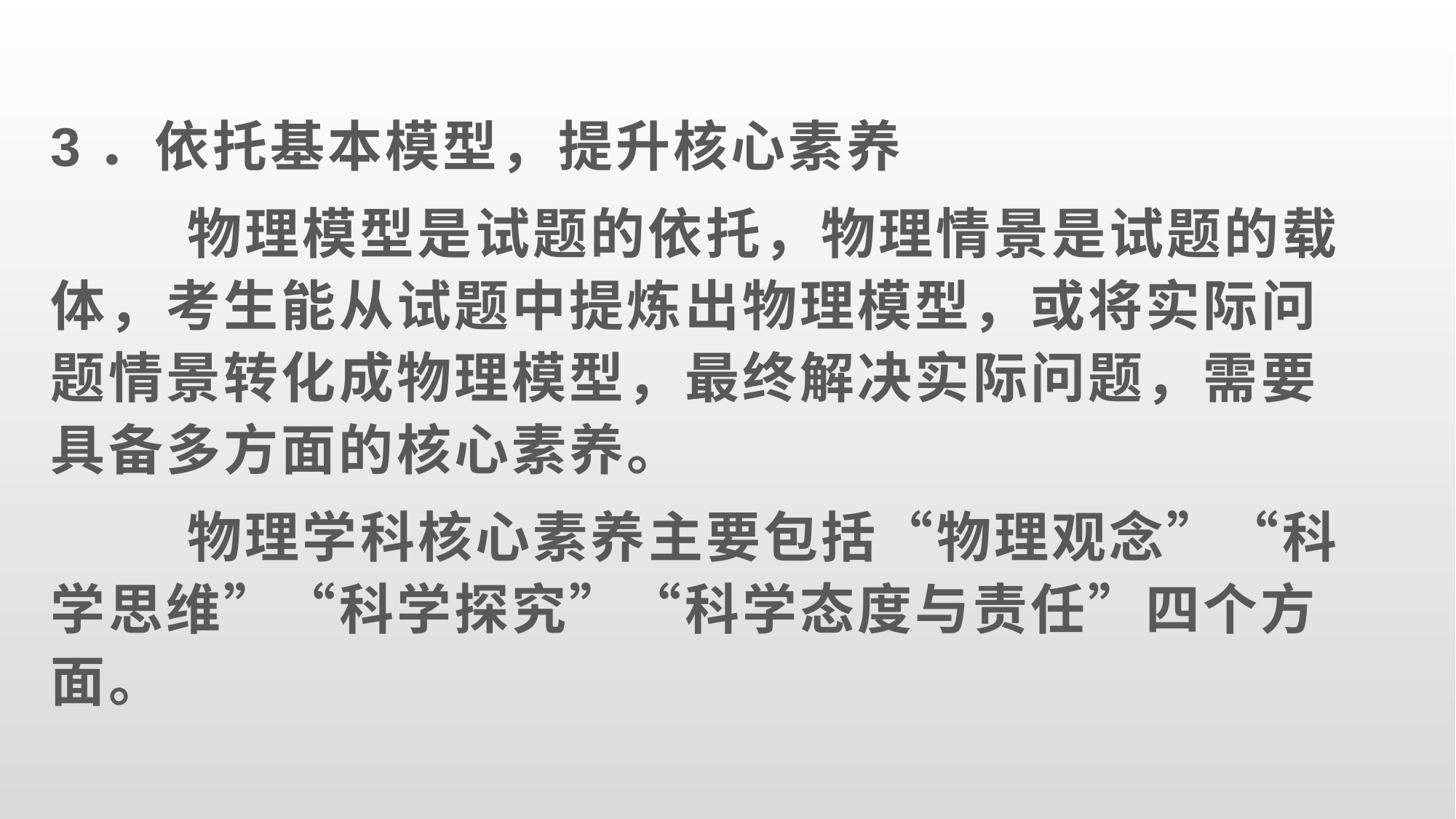

3．依托基本模型，提升核心素养
        物理模型是试题的依托，物理情景是试题的载体，考生能从试题中提炼出物理模型，或将实际问题情景转化成物理模型，最终解决实际问题，需要具备多方面的核心素养。
        物理学科核心素养主要包括“物理观念”“科学思维”“科学探究”“科学态度与责任”四个方面。